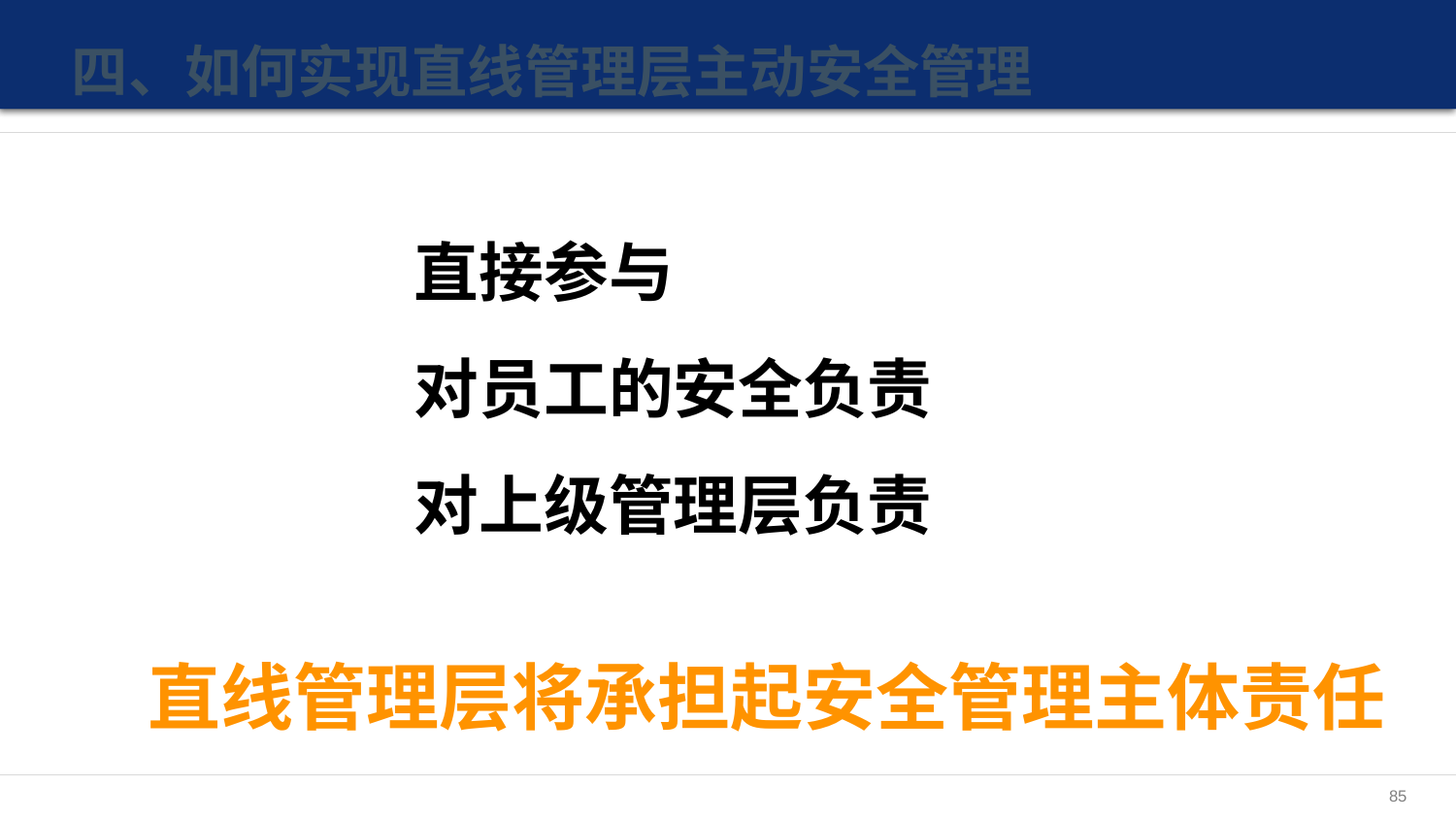

四、如何实现直线管理层主动安全管理
                        直接参与
                        对员工的安全负责
                        对上级管理层负责
直线管理层将承担起安全管理主体责任
85